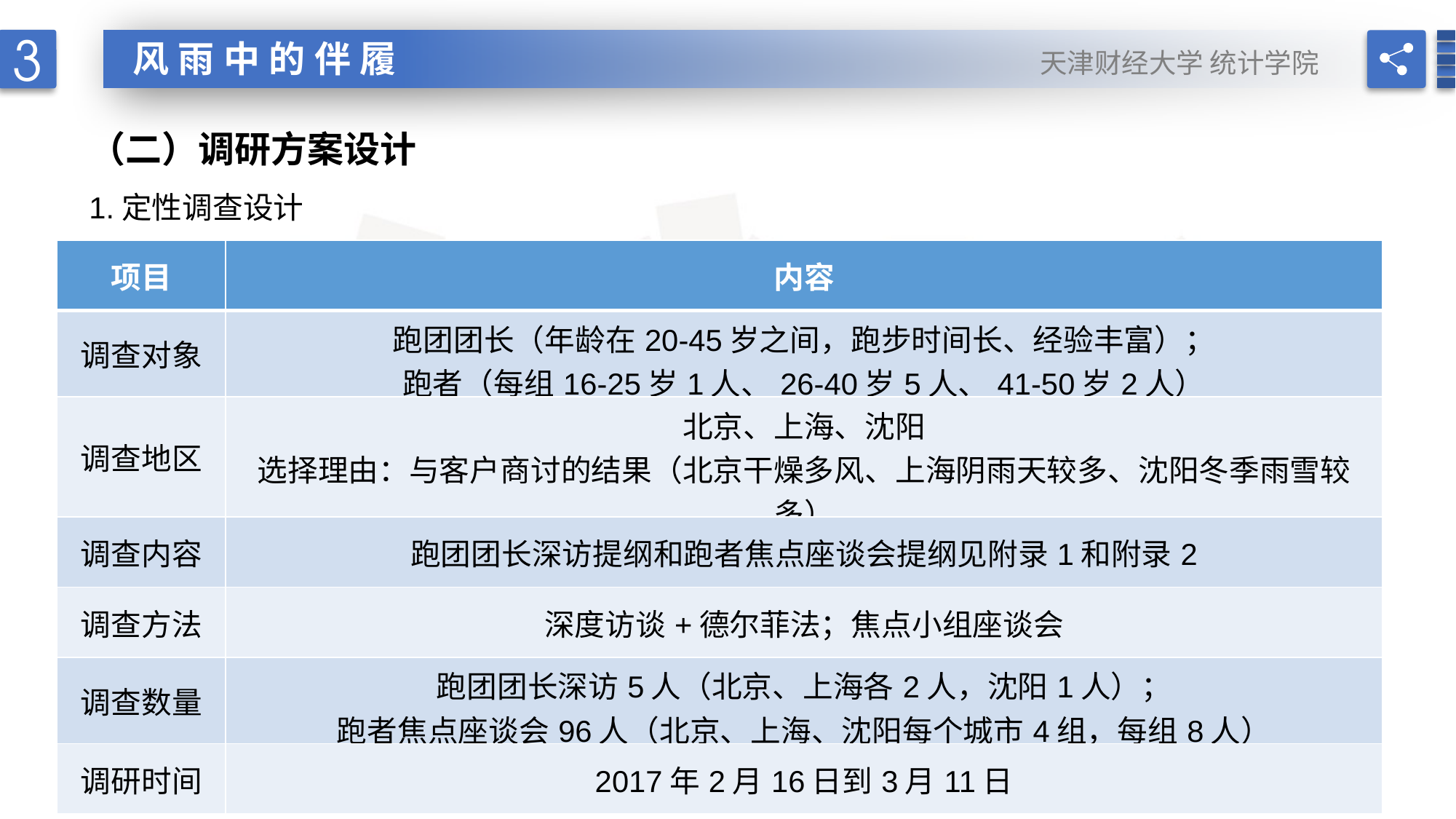

3

天津财经大学 统计学院

风雨中的伴履
（二）调研方案设计
1.定性调查设计
| 项目 | 内容 |
| --- | --- |
| 调查对象 | 跑团团长（年龄在20-45岁之间，跑步时间长、经验丰富）； 跑者（每组16-25岁1人、26-40岁5人、41-50岁2人） |
| 调查地区 | 北京、上海、沈阳 选择理由：与客户商讨的结果（北京干燥多风、上海阴雨天较多、沈阳冬季雨雪较多） |
| 调查内容 | 跑团团长深访提纲和跑者焦点座谈会提纲见附录1和附录2 |
| 调查方法 | 深度访谈+德尔菲法；焦点小组座谈会 |
| 调查数量 | 跑团团长深访5人（北京、上海各2人，沈阳1人）； 跑者焦点座谈会96人（北京、上海、沈阳每个城市4组，每组8人） |
| 调研时间 | 2017年2月16日到3月11日 |